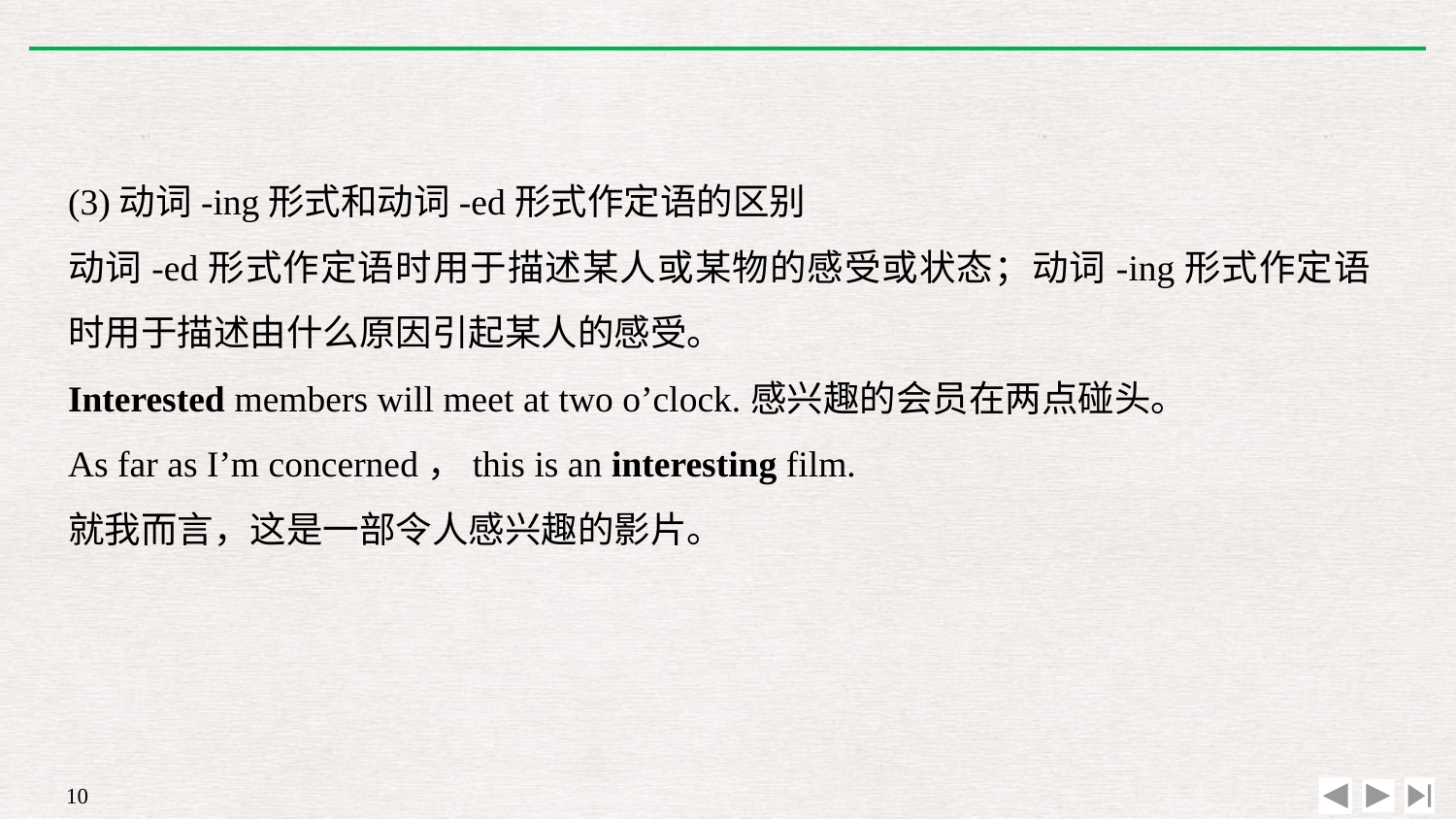

(3)动词-ing形式和动词-ed形式作定语的区别
动词-ed形式作定语时用于描述某人或某物的感受或状态；动词-ing形式作定语时用于描述由什么原因引起某人的感受。
Interested members will meet at two o’clock.感兴趣的会员在两点碰头。
As far as I’m concerned，this is an interesting film.
就我而言，这是一部令人感兴趣的影片。